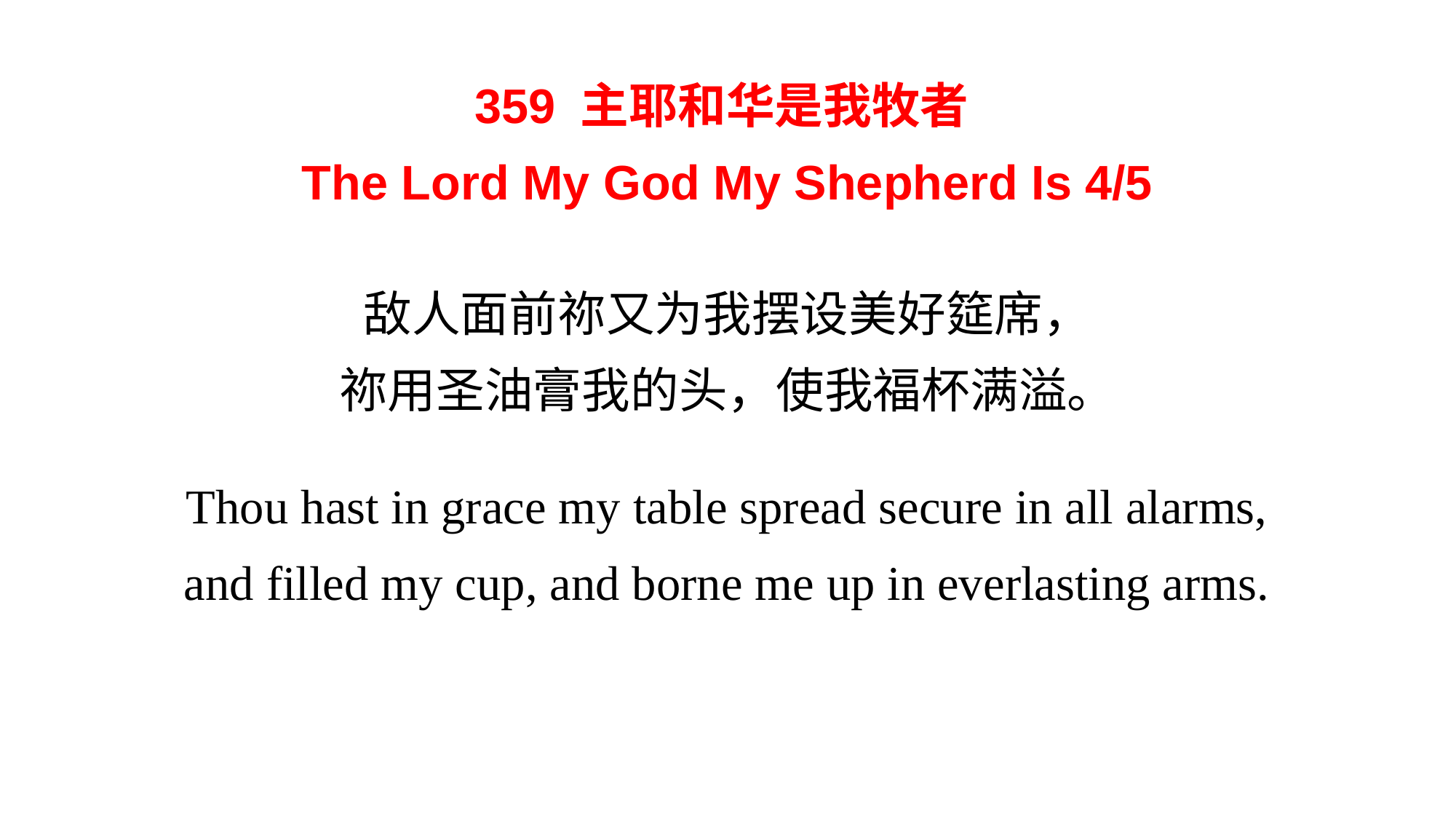

359 主耶和华是我牧者
The Lord My God My Shepherd Is 4/5
敌人面前祢又为我摆设美好筵席，
祢用圣油膏我的头，使我福杯满溢。

Thou hast in grace my table spread secure in all alarms,
and filled my cup, and borne me up in everlasting arms.